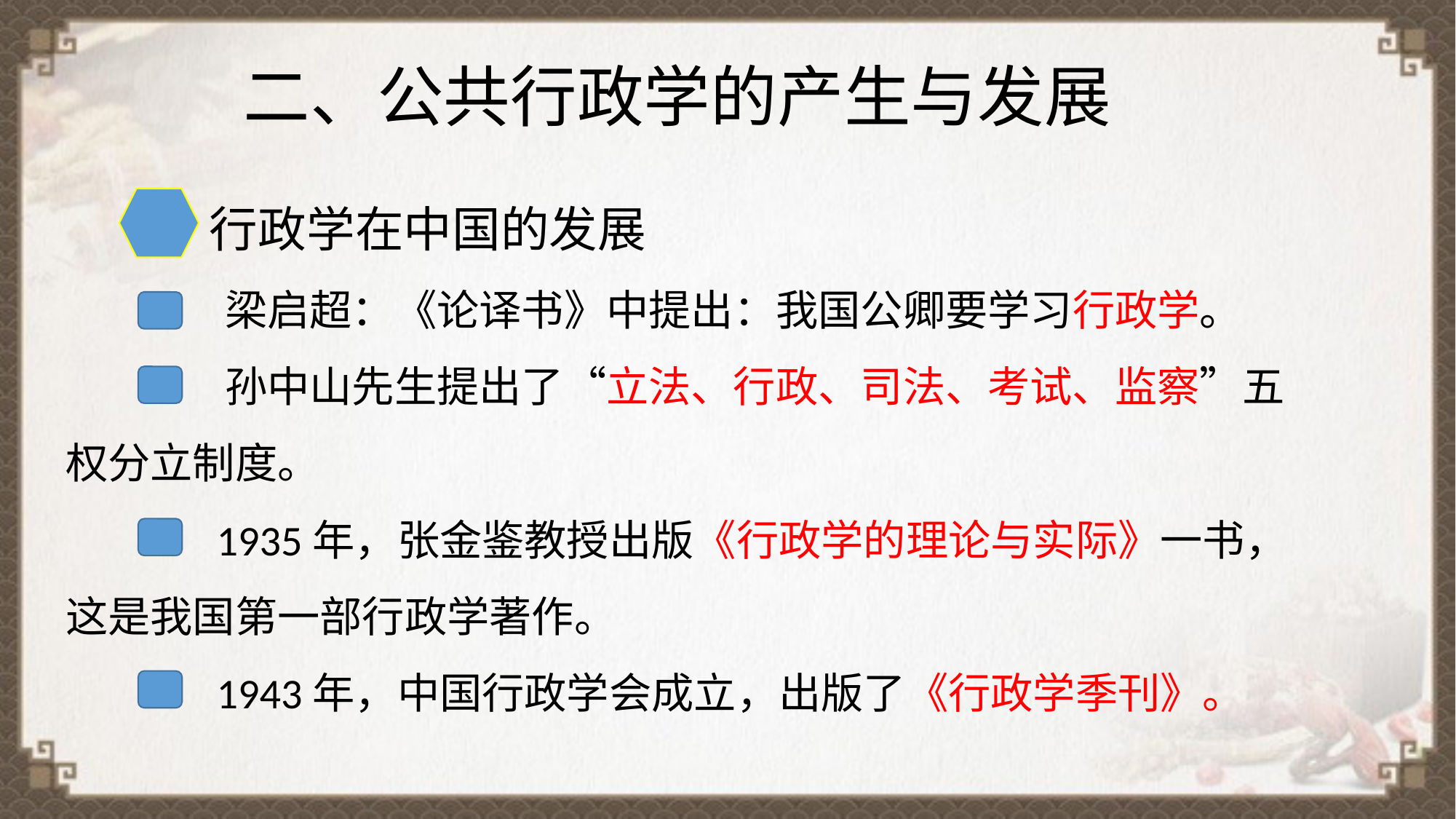

二、公共行政学的产生与发展
       行政学在中国的发展
          梁启超：《论译书》中提出：我国公卿要学习行政学。
          孙中山先生提出了“立法、行政、司法、考试、监察”五权分立制度。
          1935年，张金鉴教授出版《行政学的理论与实际》一书，这是我国第一部行政学著作。
          1943年，中国行政学会成立，出版了《行政学季刊》。